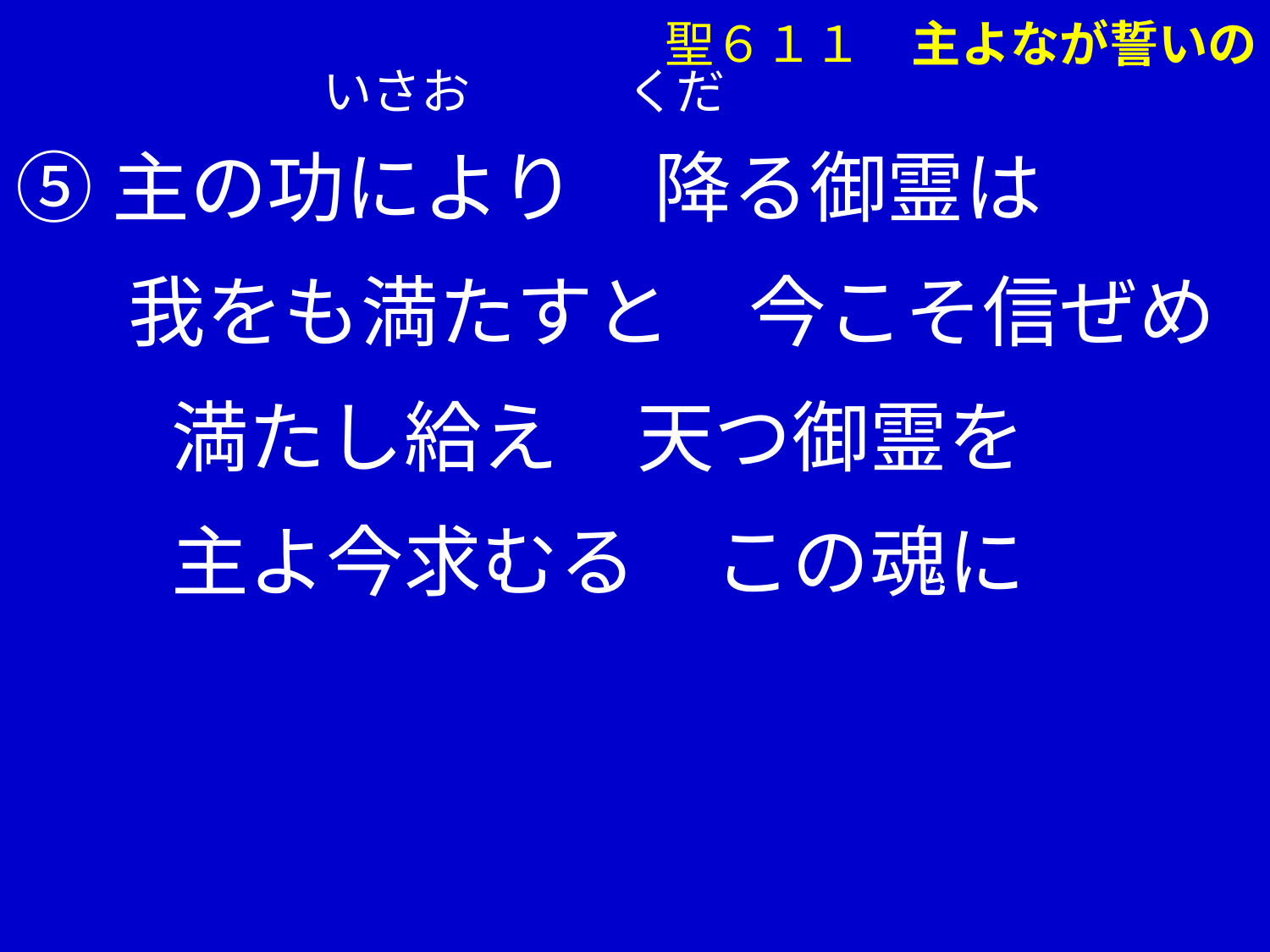

聖６１１　主よなが誓いの
　　　　　　 いさお         くだ
⑤主の功により　降る御霊は
　  我をも満たすと　今こそ信ぜめ
　　満たし給え　天つ御霊を
　　主よ今求むる　この魂に